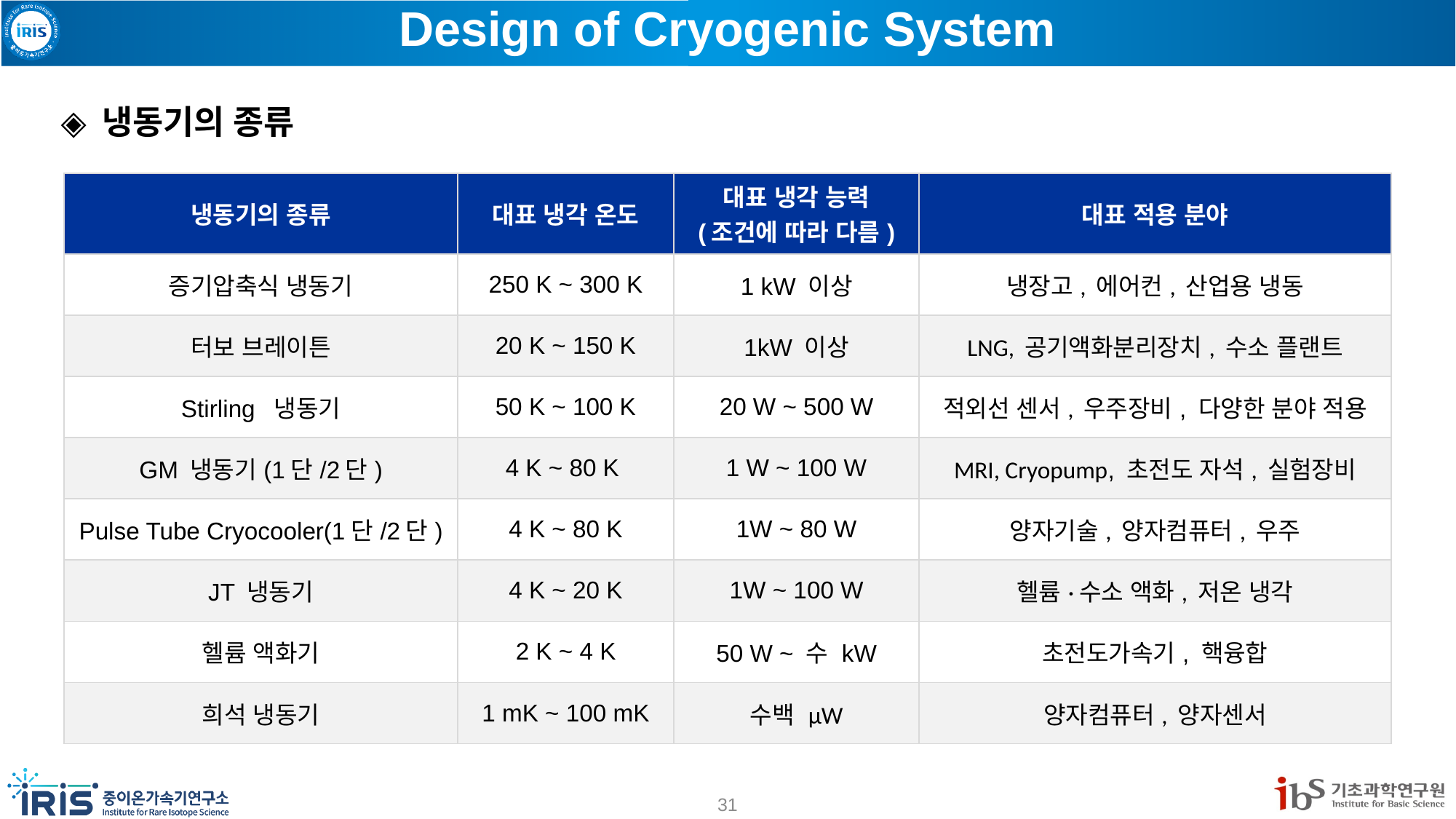

# Design of Cryogenic System
◈ 냉동기의 종류
| 냉동기의 종류 | 대표 냉각 온도 | 대표 냉각 능력 (조건에 따라 다름) | 대표 적용 분야 |
| --- | --- | --- | --- |
| 증기압축식 냉동기 | 250 K ~ 300 K | 1 kW 이상 | 냉장고, 에어컨, 산업용 냉동 |
| 터보 브레이튼 | 20 K ~ 150 K | 1kW 이상 | LNG, 공기액화분리장치, 수소 플랜트 |
| Stirling 냉동기 | 50 K ~ 100 K | 20 W ~ 500 W | 적외선 센서, 우주장비, 다양한 분야 적용 |
| GM 냉동기(1단/2단) | 4 K ~ 80 K | 1 W ~ 100 W | MRI, Cryopump, 초전도 자석, 실험장비 |
| Pulse Tube Cryocooler(1단/2단) | 4 K ~ 80 K | 1W ~ 80 W | 양자기술, 양자컴퓨터, 우주 |
| JT 냉동기 | 4 K ~ 20 K | 1W ~ 100 W | 헬륨·수소 액화, 저온 냉각 |
| 헬륨 액화기 | 2 K ~ 4 K | 50 W ~ 수 kW | 초전도가속기, 핵융합 |
| 희석 냉동기 | 1 mK ~ 100 mK | 수백 μW | 양자컴퓨터, 양자센서 |
31